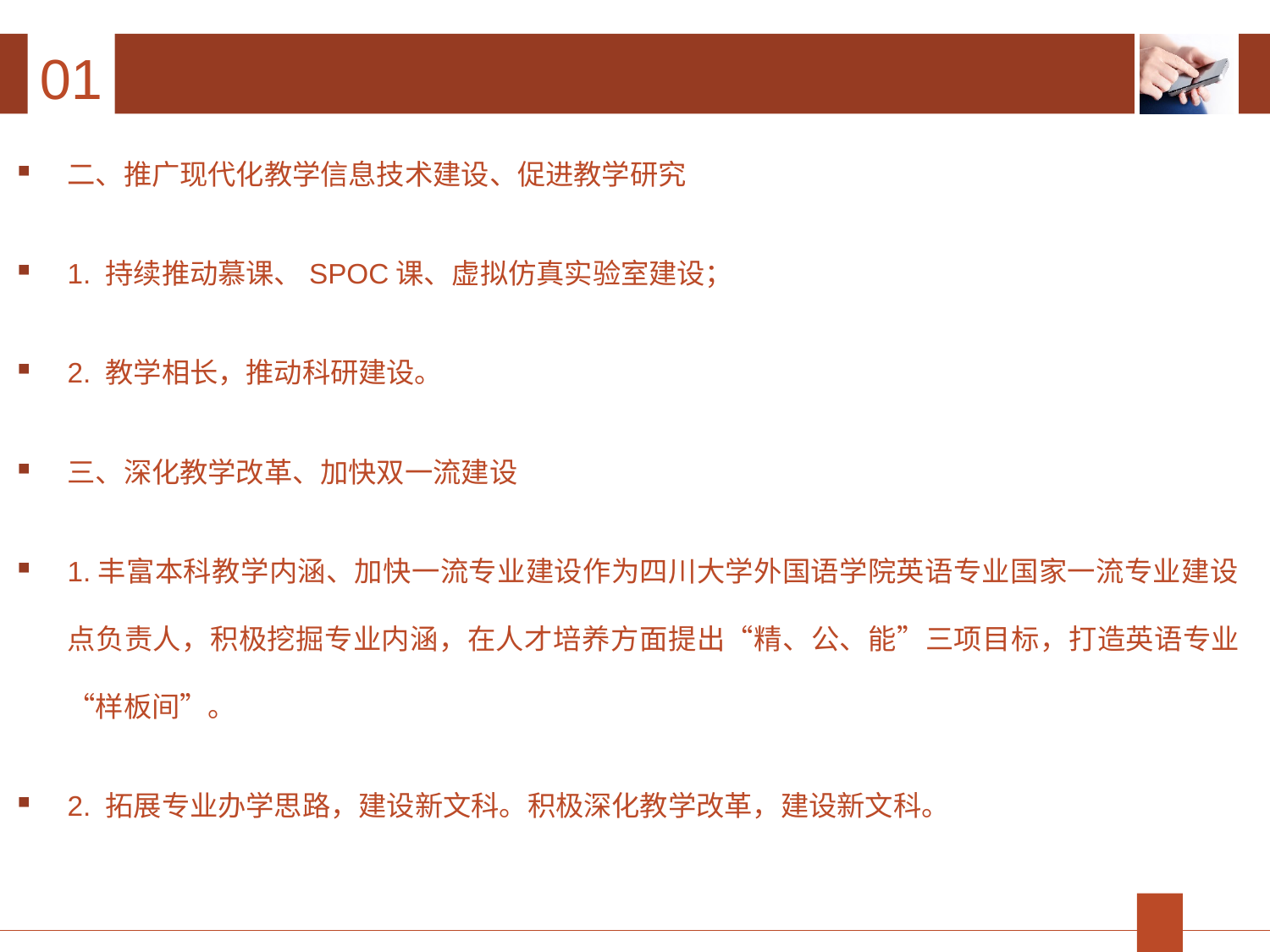

二、推广现代化教学信息技术建设、促进教学研究
1. 持续推动慕课、SPOC课、虚拟仿真实验室建设；
2. 教学相长，推动科研建设。
三、深化教学改革、加快双一流建设
1.丰富本科教学内涵、加快一流专业建设作为四川大学外国语学院英语专业国家一流专业建设点负责人，积极挖掘专业内涵，在人才培养方面提出“精、公、能”三项目标，打造英语专业“样板间”。
2. 拓展专业办学思路，建设新文科。积极深化教学改革，建设新文科。